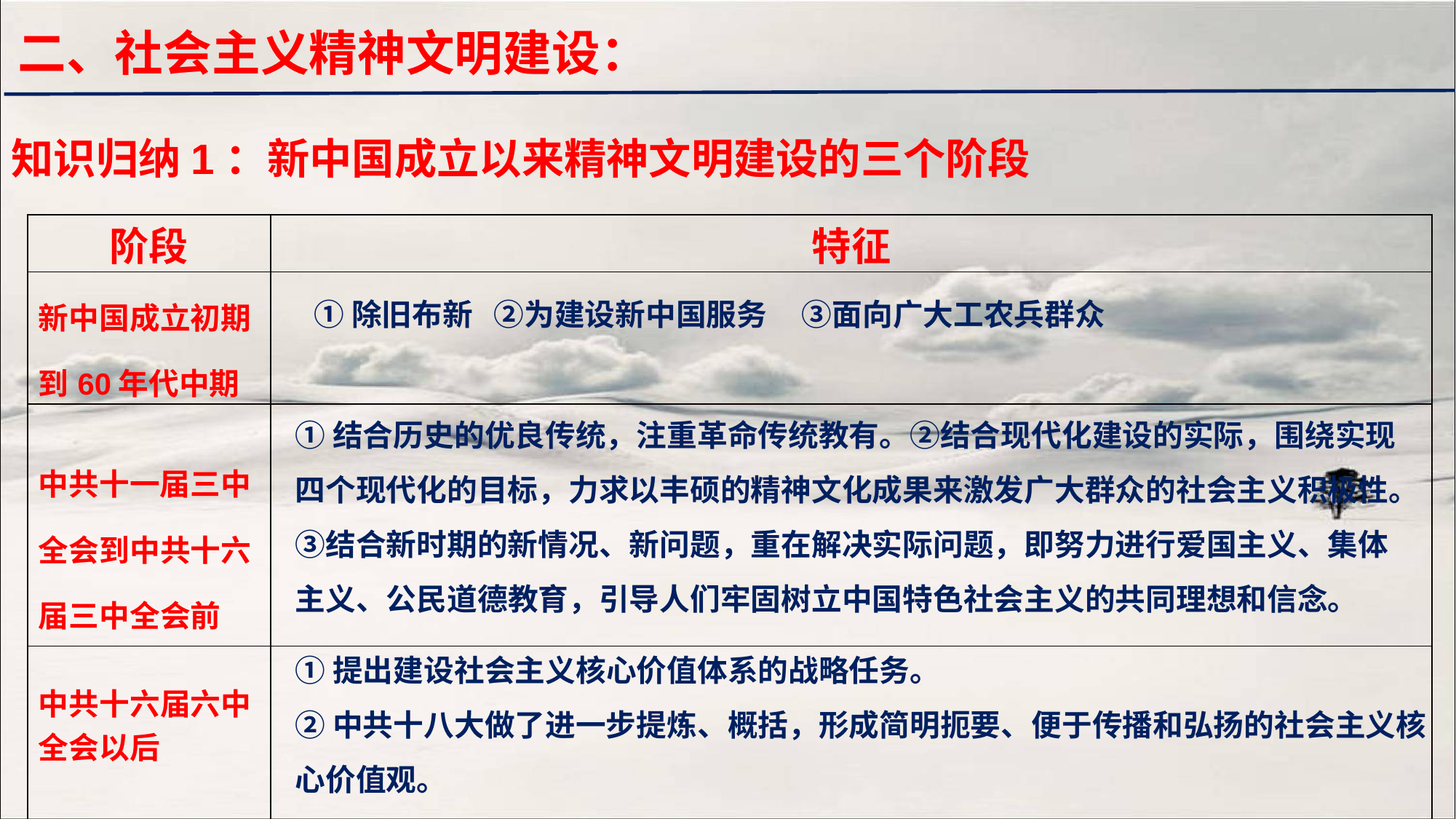

二、社会主义精神文明建设：
知识归纳1：新中国成立以来精神文明建设的三个阶段
| 阶段 | 特征 |
| --- | --- |
| 新中国成立初期到60年代中期 |  |
| 中共十一届三中全会到中共十六届三中全会前 |  |
| 中共十六届六中 全会以后 |  |
①除旧布新   ②为建设新中国服务     ③面向广大工农兵群众
①结合历史的优良传统，注重革命传统教有。②结合现代化建设的实际，围绕实现四个现代化的目标，力求以丰硕的精神文化成果来激发广大群众的社会主义积极性。③结合新时期的新情况、新问题，重在解决实际问题，即努力进行爱国主义、集体主义、公民道德教育，引导人们牢固树立中国特色社会主义的共同理想和信念。
①提出建设社会主义核心价值体系的战略任务。
②中共十八大做了进一步提炼、概括，形成简明扼要、便于传播和弘扬的社会主义核心价值观。